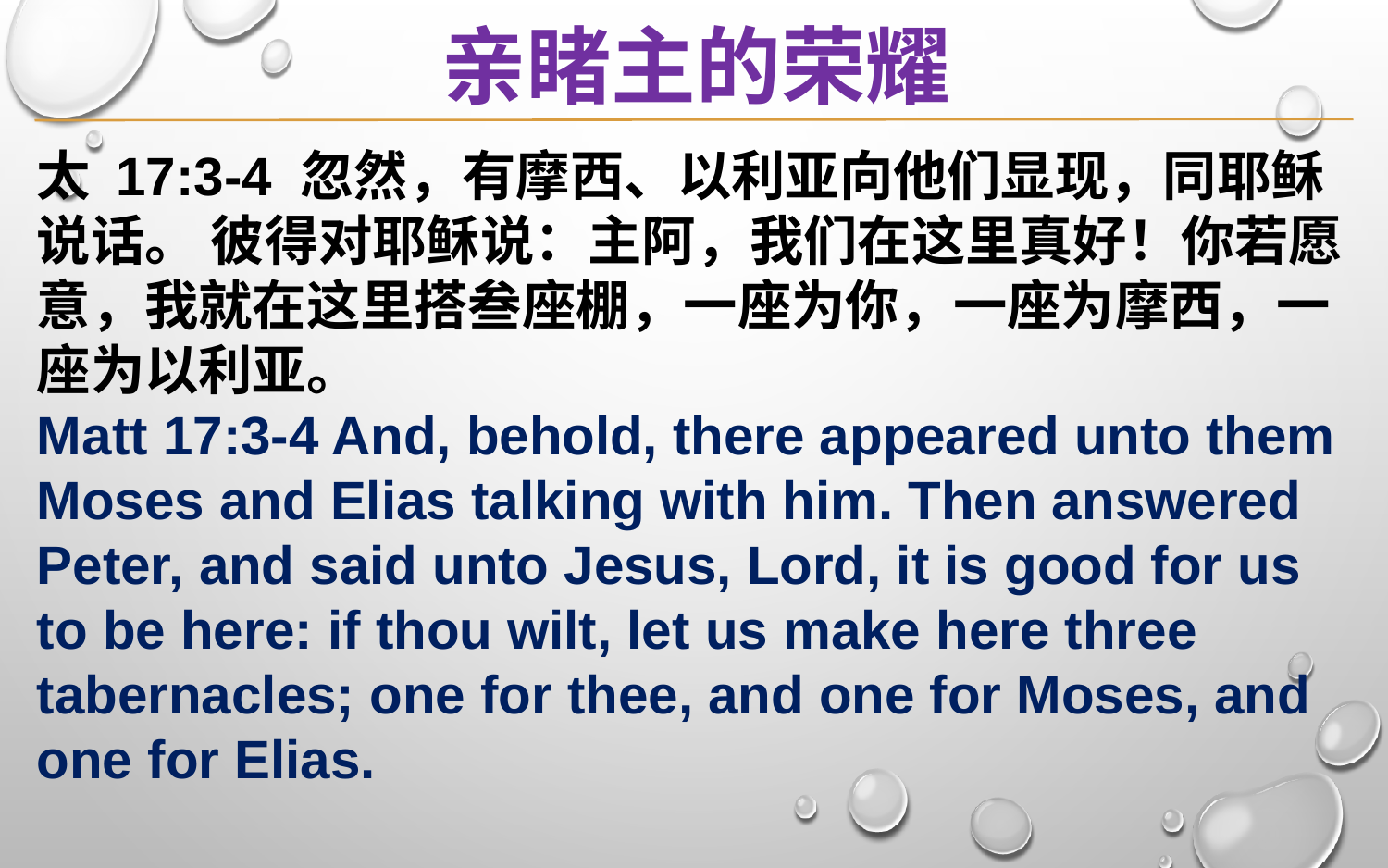

亲睹主的荣耀
太 17:3-4 忽然，有摩西、以利亚向他们显现，同耶稣说话。 彼得对耶稣说：主阿，我们在这里真好！你若愿意，我就在这里搭叁座棚，一座为你，一座为摩西，一座为以利亚。
Matt 17:3-4 And, behold, there appeared unto them Moses and Elias talking with him. Then answered Peter, and said unto Jesus, Lord, it is good for us to be here: if thou wilt, let us make here three tabernacles; one for thee, and one for Moses, and one for Elias.